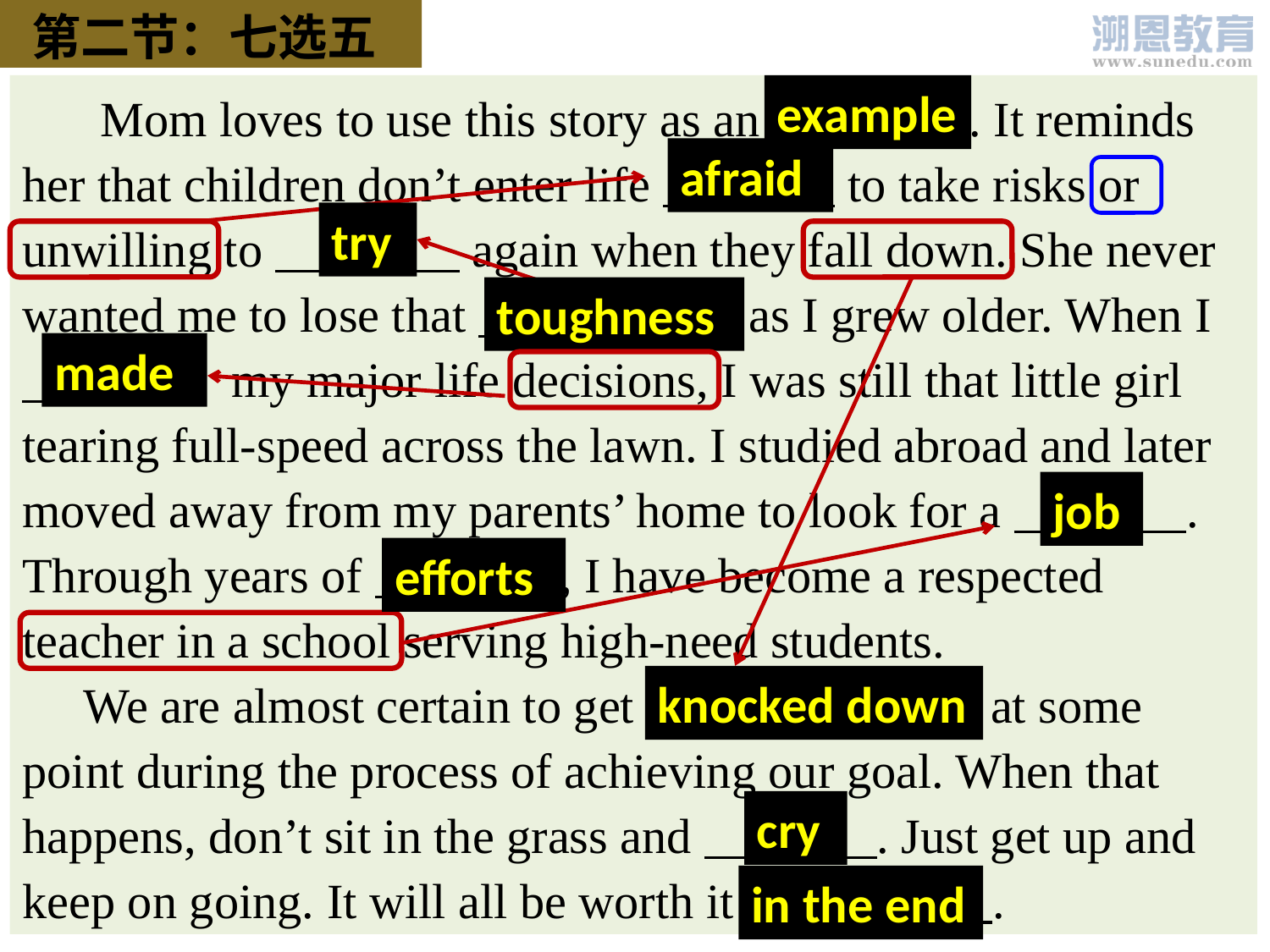

第二节：七选五
      Mom loves to use this story as an       46      . It reminds her that children don’t enter life      47      to take risks or unwilling to      48       again when they fall down. She never wanted me to lose that         49          as I grew older. When I
     50        my major life decisions, I was still that little girl tearing full-speed across the lawn. I studied abroad and later moved away from my parents’ home to look for a      51     . Through years of       52     , I have become a respected teacher in a school serving high-need students.
     We are almost certain to get            53             at some point during the process of achieving our goal. When that happens, don’t sit in the grass and      54     . Just get up and keep on going. It will all be worth it         55        .
example
afraid

try

toughness
made

job
efforts

knocked down
cry
in the end